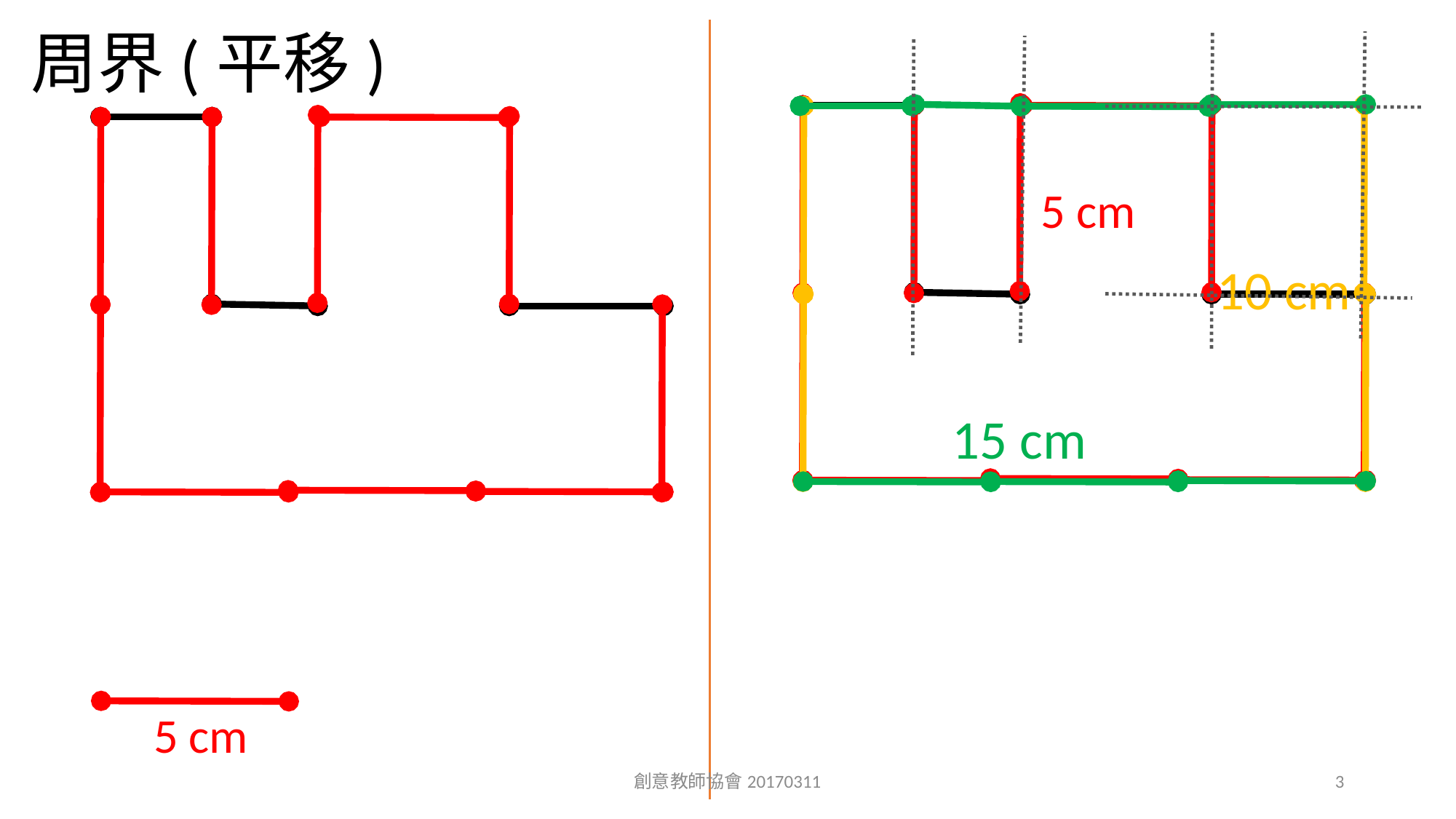

周界(平移)

5 cm

10 cm

15 cm
5 cm
創意教師協會20170311
3